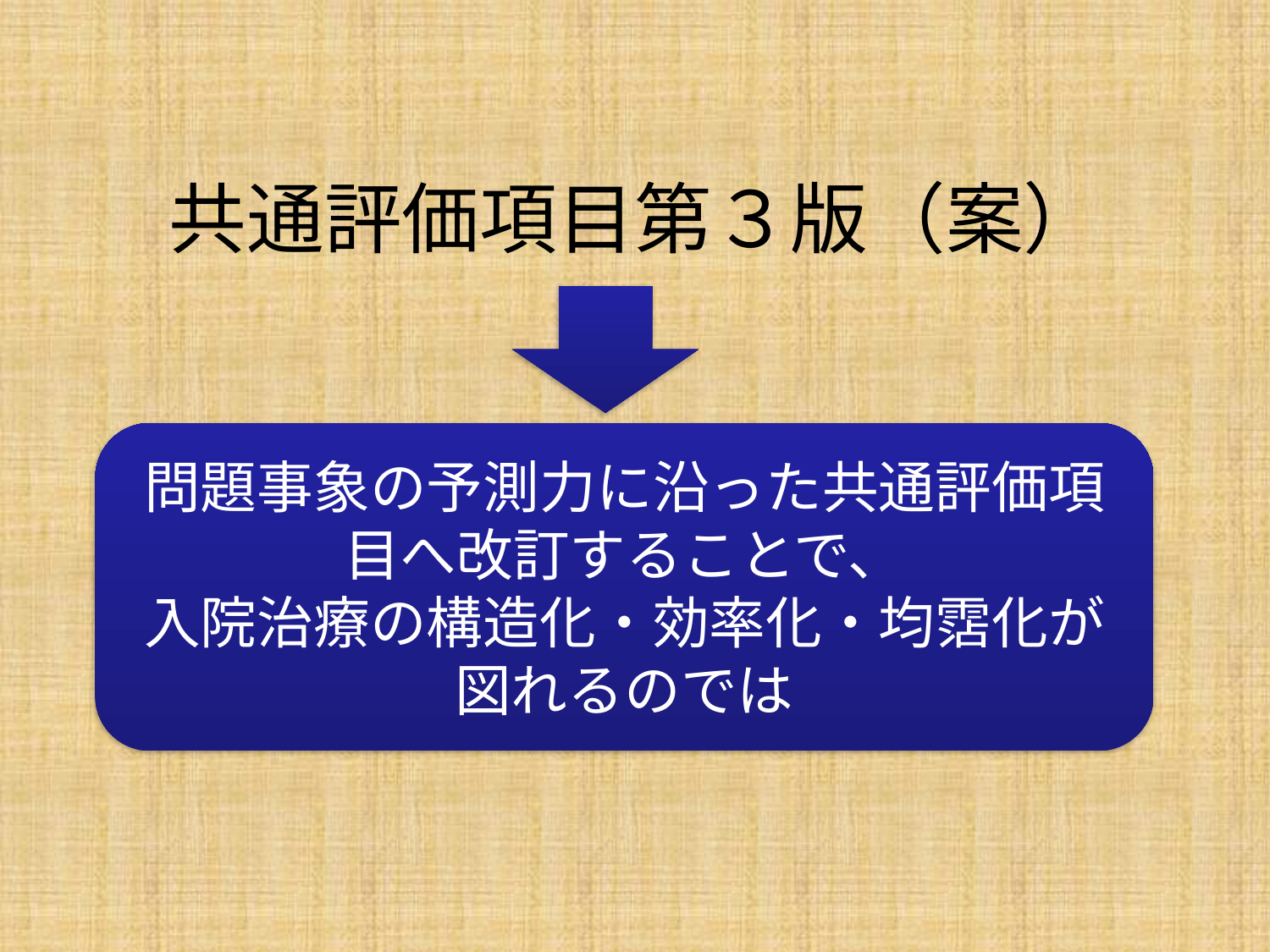

# 共通評価項目第３版（案）

問題事象の予測力に沿った共通評価項目へ改訂することで、
入院治療の構造化・効率化・均霑化が
図れるのでは